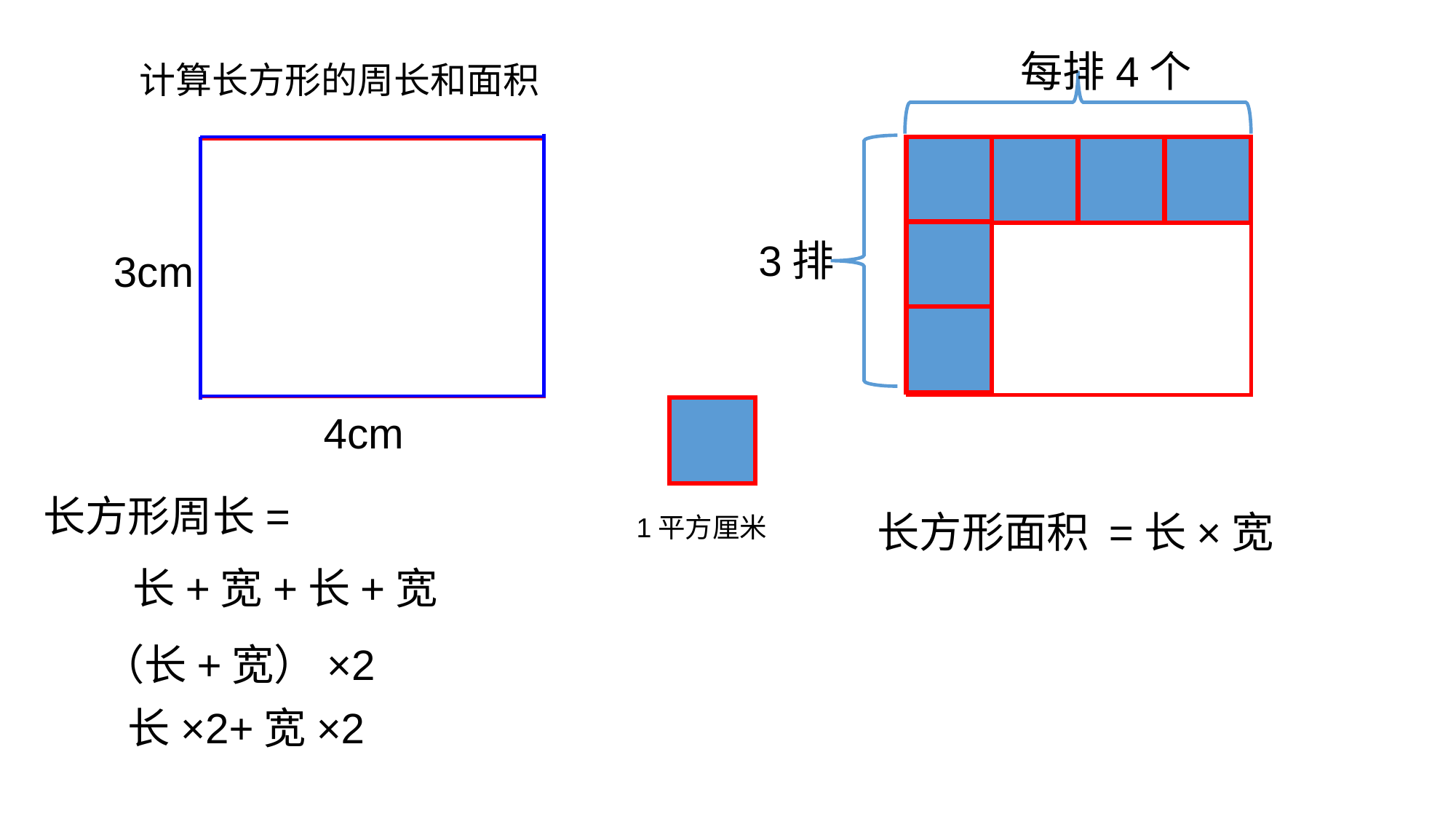

每排4个
计算长方形的周长和面积

3排
3cm

4cm
长方形周长=
长方形面积 =长×宽

1平方厘米
长+宽+长+宽
（长+宽）×2
长×2+宽×2